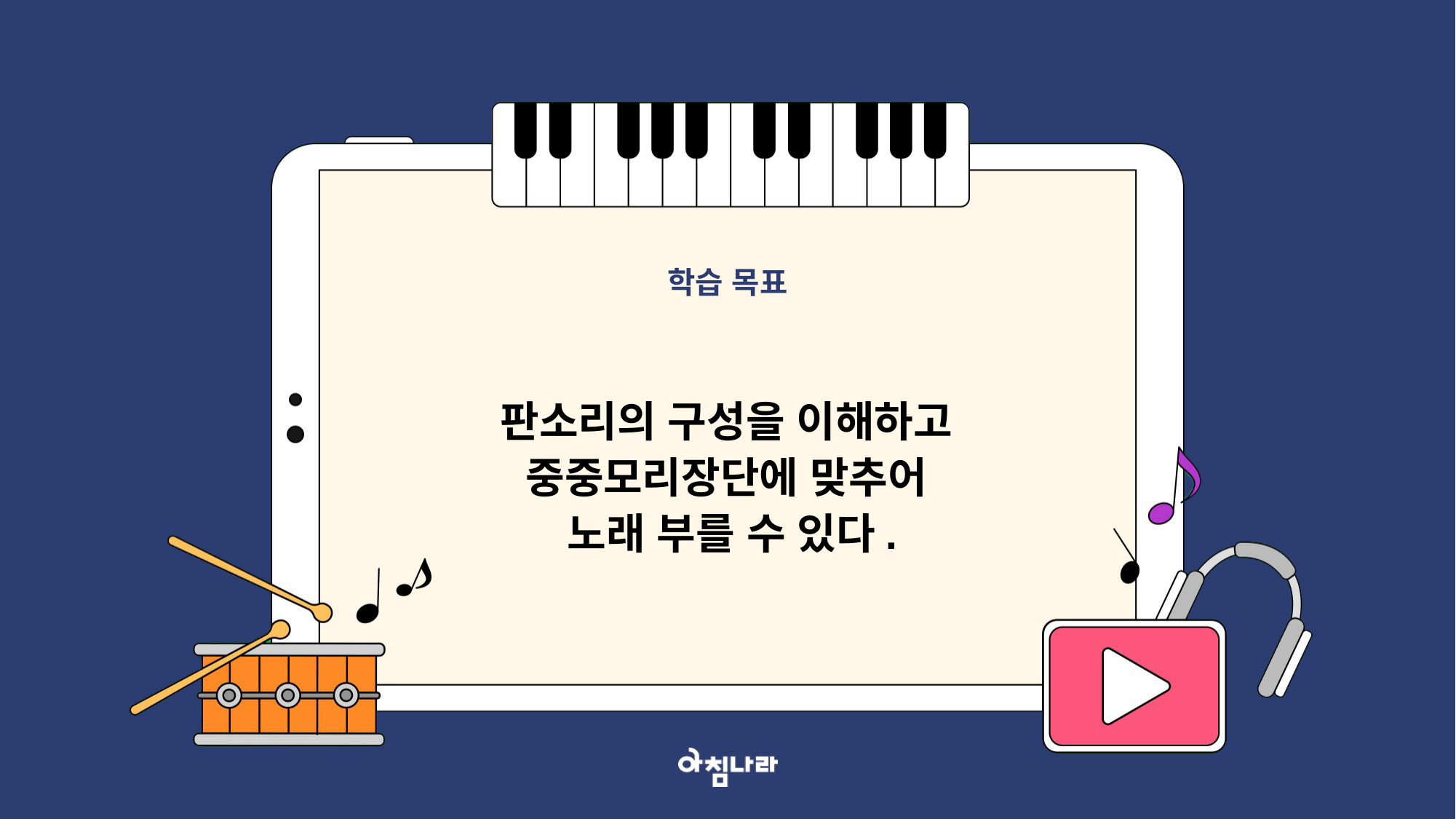

학습 목표
판소리의 구성을 이해하고
중중모리장단에 맞추어
노래 부를 수 있다.